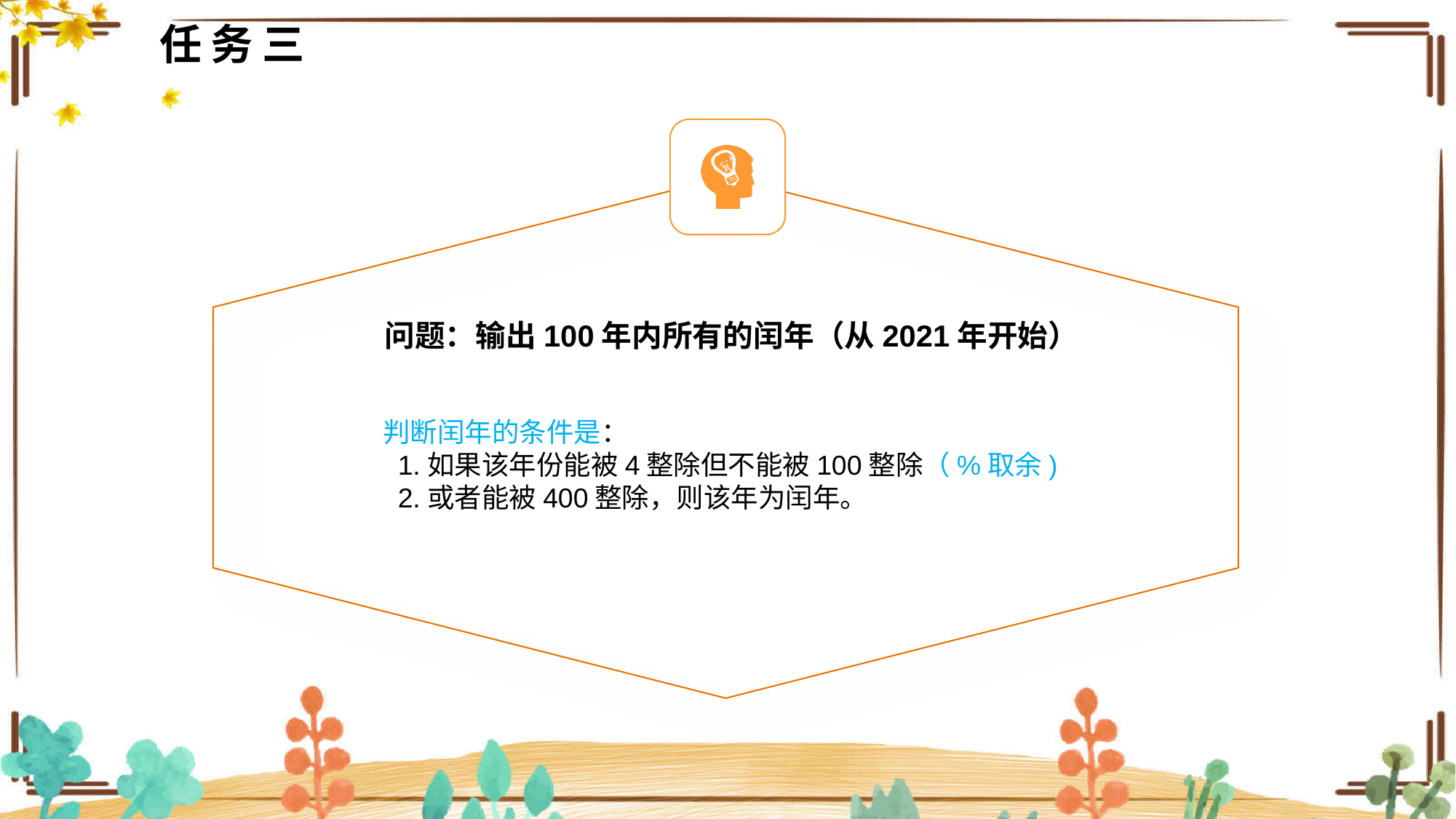

# 任务三

问题：输出100年内所有的闰年（从2021年开始）
判断闰年的条件是：
  1.如果该年份能被4整除但不能被100整除（%取余)
  2.或者能被400整除，则该年为闰年。